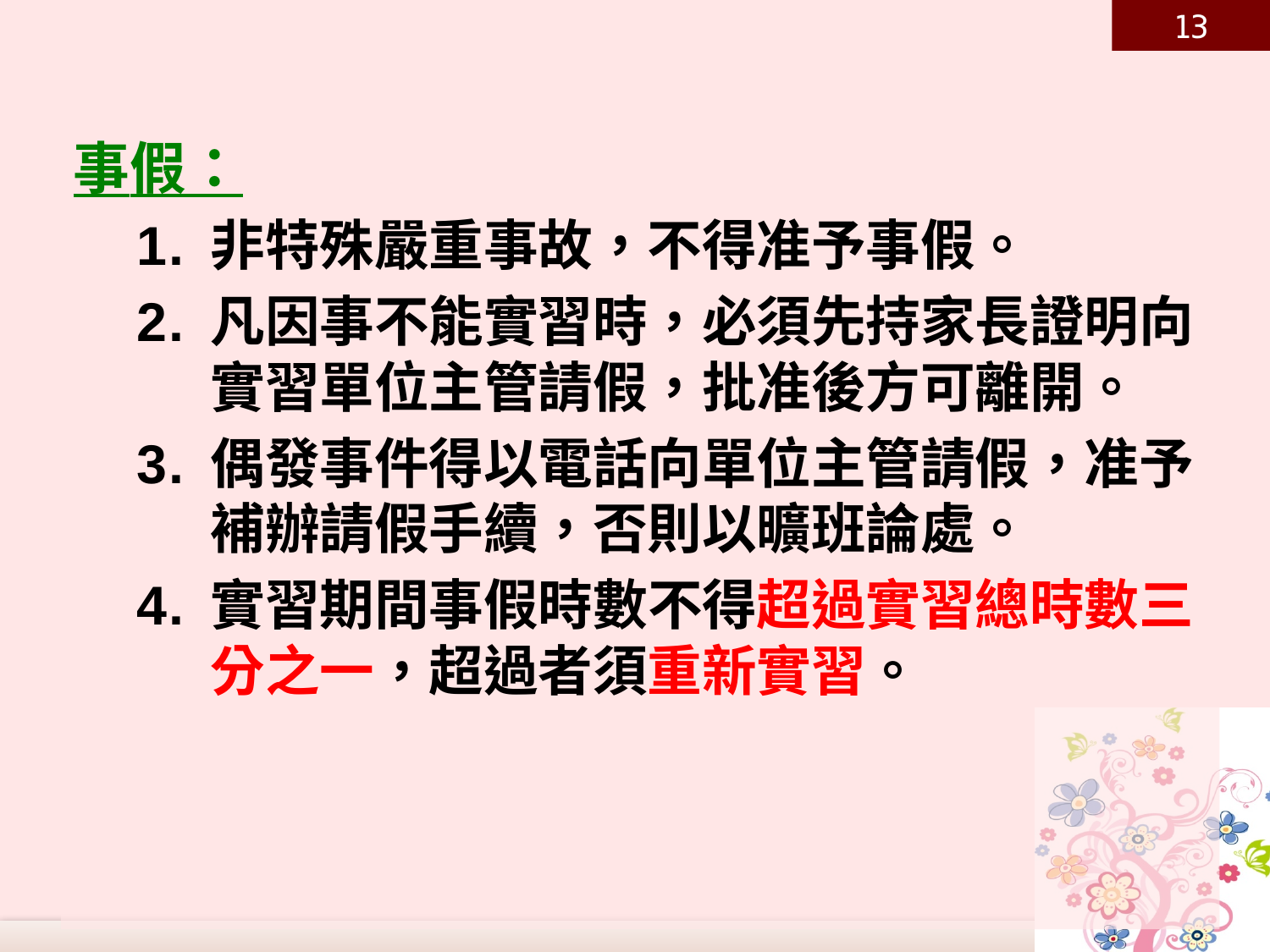

13
事假：
非特殊嚴重事故，不得准予事假。
凡因事不能實習時，必須先持家長證明向實習單位主管請假，批准後方可離開。
偶發事件得以電話向單位主管請假，准予補辦請假手續，否則以曠班論處。
實習期間事假時數不得超過實習總時數三分之一，超過者須重新實習。